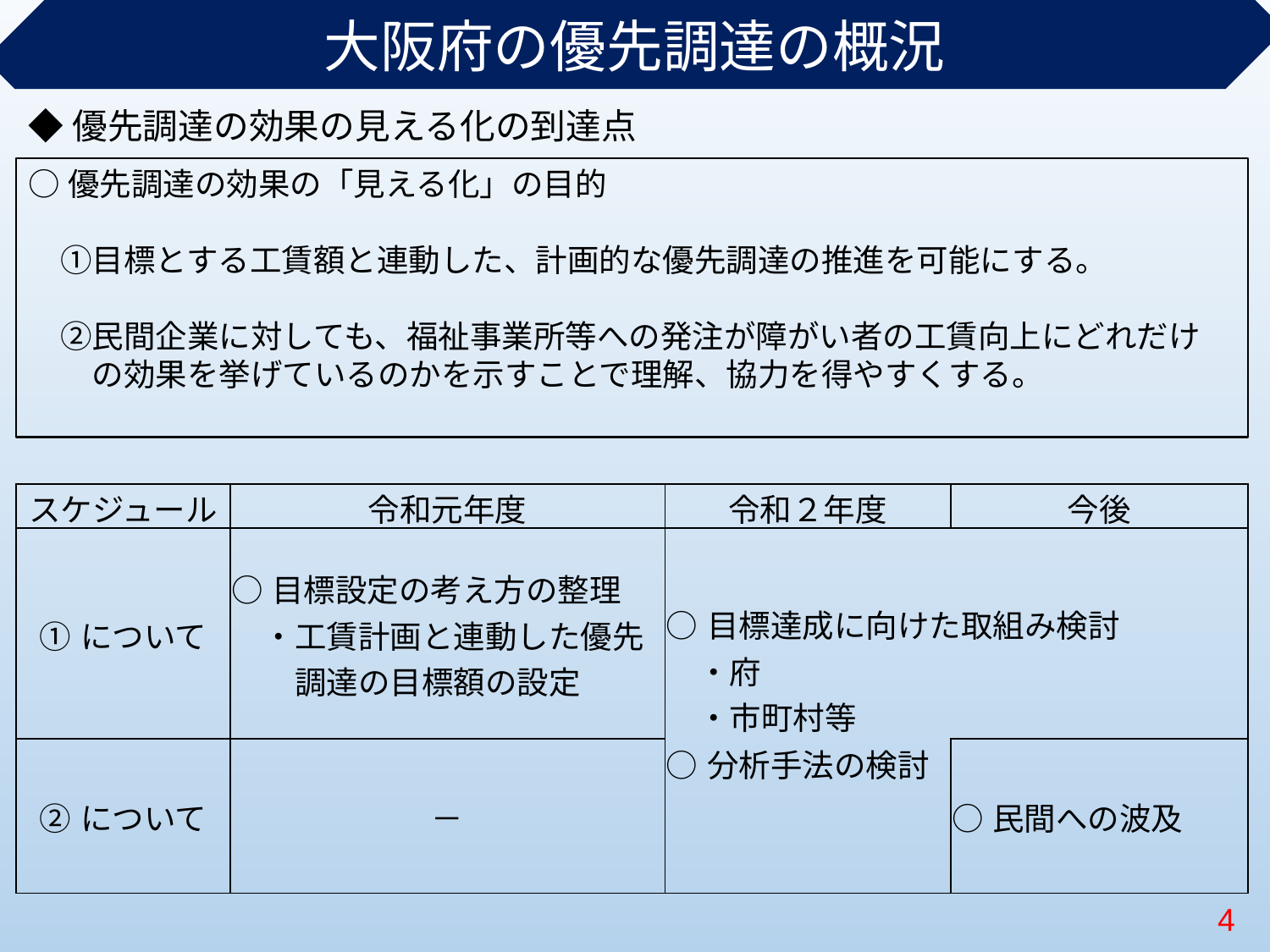

大阪府の優先調達の概況
◆優先調達の効果の見える化の到達点

○優先調達の効果の「見える化」の目的

　①目標とする工賃額と連動した、計画的な優先調達の推進を可能にする。

　②民間企業に対しても、福祉事業所等への発注が障がい者の工賃向上にどれだけ
　　の効果を挙げているのかを示すことで理解、協力を得やすくする。

| スケジュール | 令和元年度 | 令和２年度 | 今後 |
| --- | --- | --- | --- |
| ①について | ○目標設定の考え方の整理 　・工賃計画と連動した優先 　　調達の目標額の設定 | ○目標達成に向けた取組み検討 　・府 　・市町村等 |  |
| ②について | － | ○分析手法の検討 | ○民間への波及 |
4